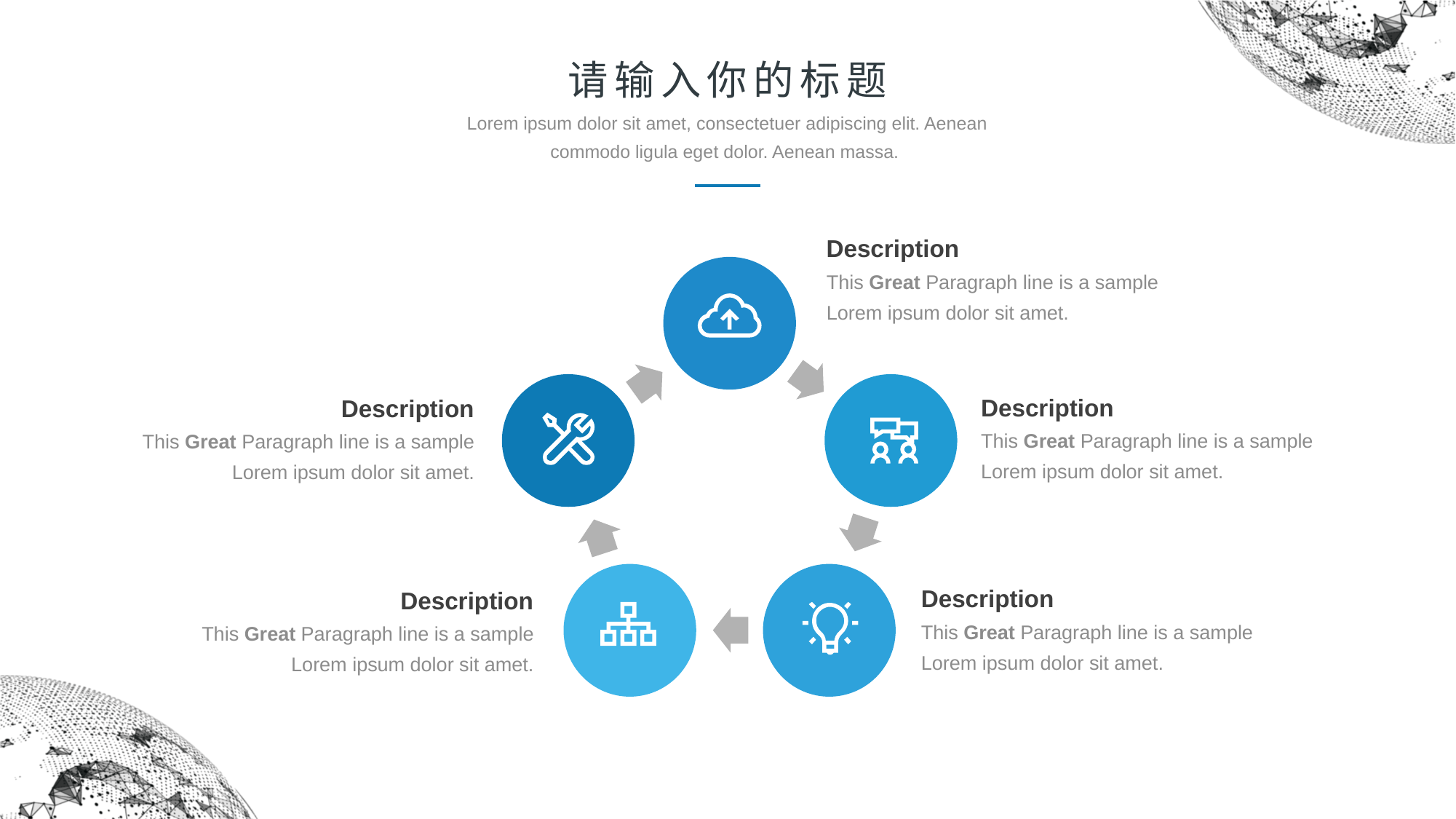

请输入你的标题
Lorem ipsum dolor sit amet, consectetuer adipiscing elit. Aenean commodo ligula eget dolor. Aenean massa.
Description

This Great Paragraph line is a sample Lorem ipsum dolor sit amet.

Description
Description

This Great Paragraph line is a sample Lorem ipsum dolor sit amet.
This Great Paragraph line is a sample Lorem ipsum dolor sit amet.

Description
Description

This Great Paragraph line is a sample Lorem ipsum dolor sit amet.
This Great Paragraph line is a sample Lorem ipsum dolor sit amet.